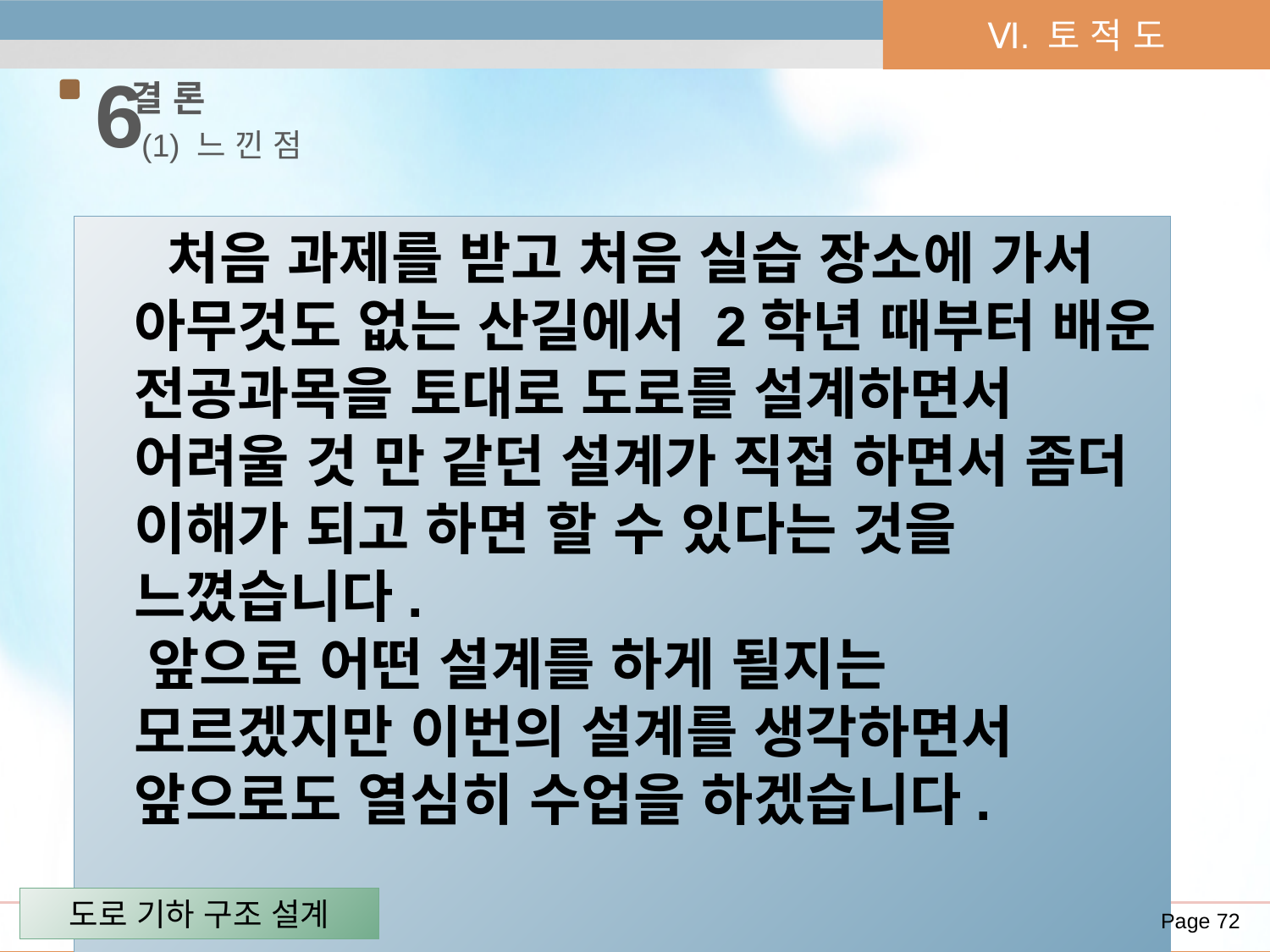

Ⅵ. 토 적 도
6
결 론

(1) 느 낀 점
      처음 과제를 받고 처음 실습 장소에 가서 아무것도 없는 산길에서 2학년 때부터 배운 전공과목을 토대로 도로를 설계하면서 어려울 것 만 같던 설계가 직접 하면서 좀더 이해가 되고 하면 할 수 있다는 것을 느꼈습니다.
   앞으로 어떤 설계를 하게 될지는 모르겠지만 이번의 설계를 생각하면서 앞으로도 열심히 수업을 하겠습니다.

도로 기하 구조 설계
Page 72